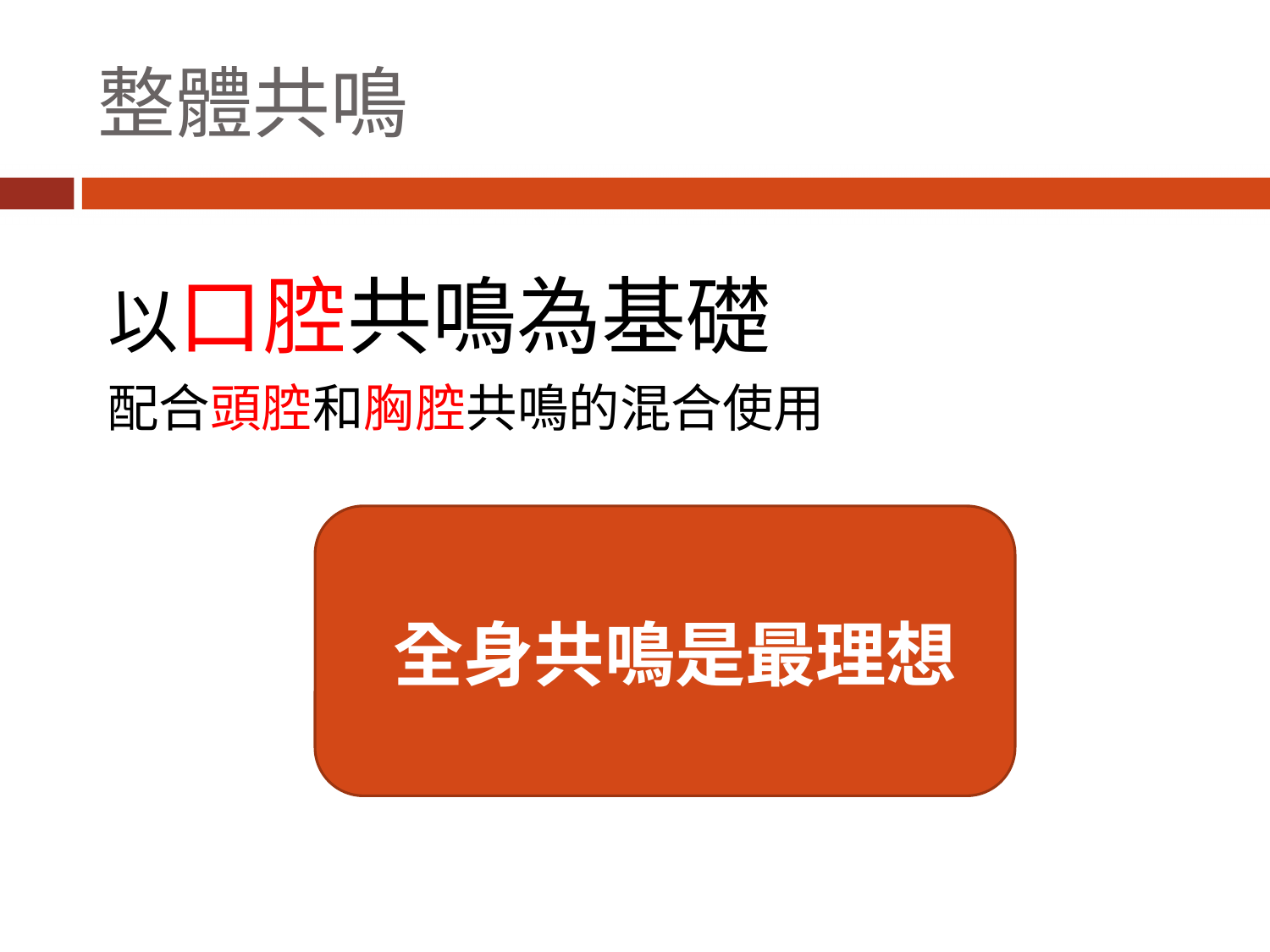

# 整體共鳴
以口腔共鳴為基礎
配合頭腔和胸腔共鳴的混合使用

全身共鳴是最理想